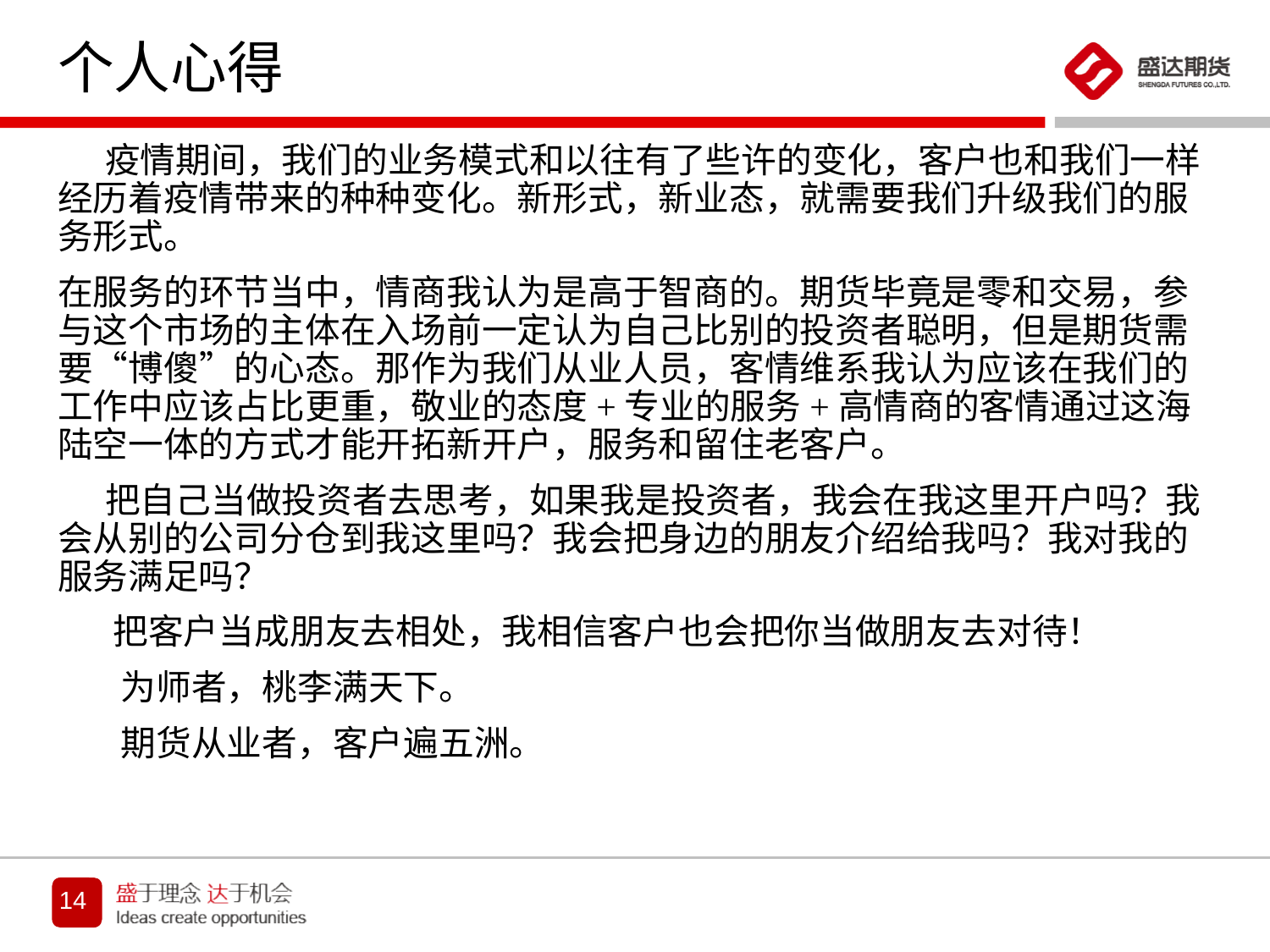

# 个人心得
     疫情期间，我们的业务模式和以往有了些许的变化，客户也和我们一样经历着疫情带来的种种变化。新形式，新业态，就需要我们升级我们的服务形式。
在服务的环节当中，情商我认为是高于智商的。期货毕竟是零和交易，参与这个市场的主体在入场前一定认为自己比别的投资者聪明，但是期货需要“博傻”的心态。那作为我们从业人员，客情维系我认为应该在我们的工作中应该占比更重，敬业的态度+专业的服务+高情商的客情通过这海陆空一体的方式才能开拓新开户，服务和留住老客户。
     把自己当做投资者去思考，如果我是投资者，我会在我这里开户吗？我会从别的公司分仓到我这里吗？我会把身边的朋友介绍给我吗？我对我的服务满足吗？
      把客户当成朋友去相处，我相信客户也会把你当做朋友去对待！
       为师者，桃李满天下。
       期货从业者，客户遍五洲。